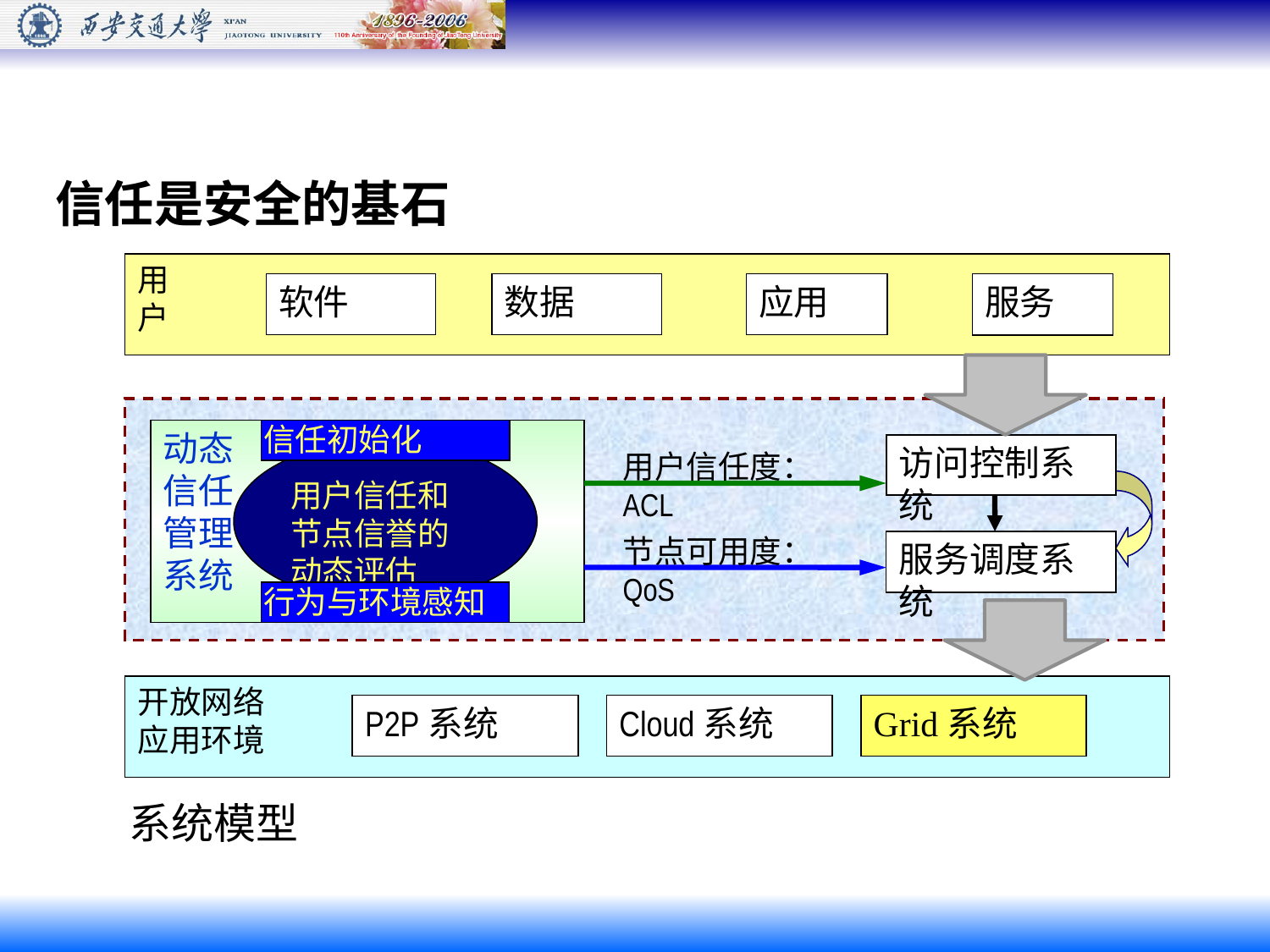

信任是安全的基石
用
户
软件
数据
应用
服务

动态
信任
管理
系统
信任初始化
访问控制系统
用户信任和节点信誉的动态评估
用户信任度：ACL

节点可用度：QoS
服务调度系统

行为与环境感知
开放网络
应用环境
P2P系统
Cloud系统
Grid系统
系统模型